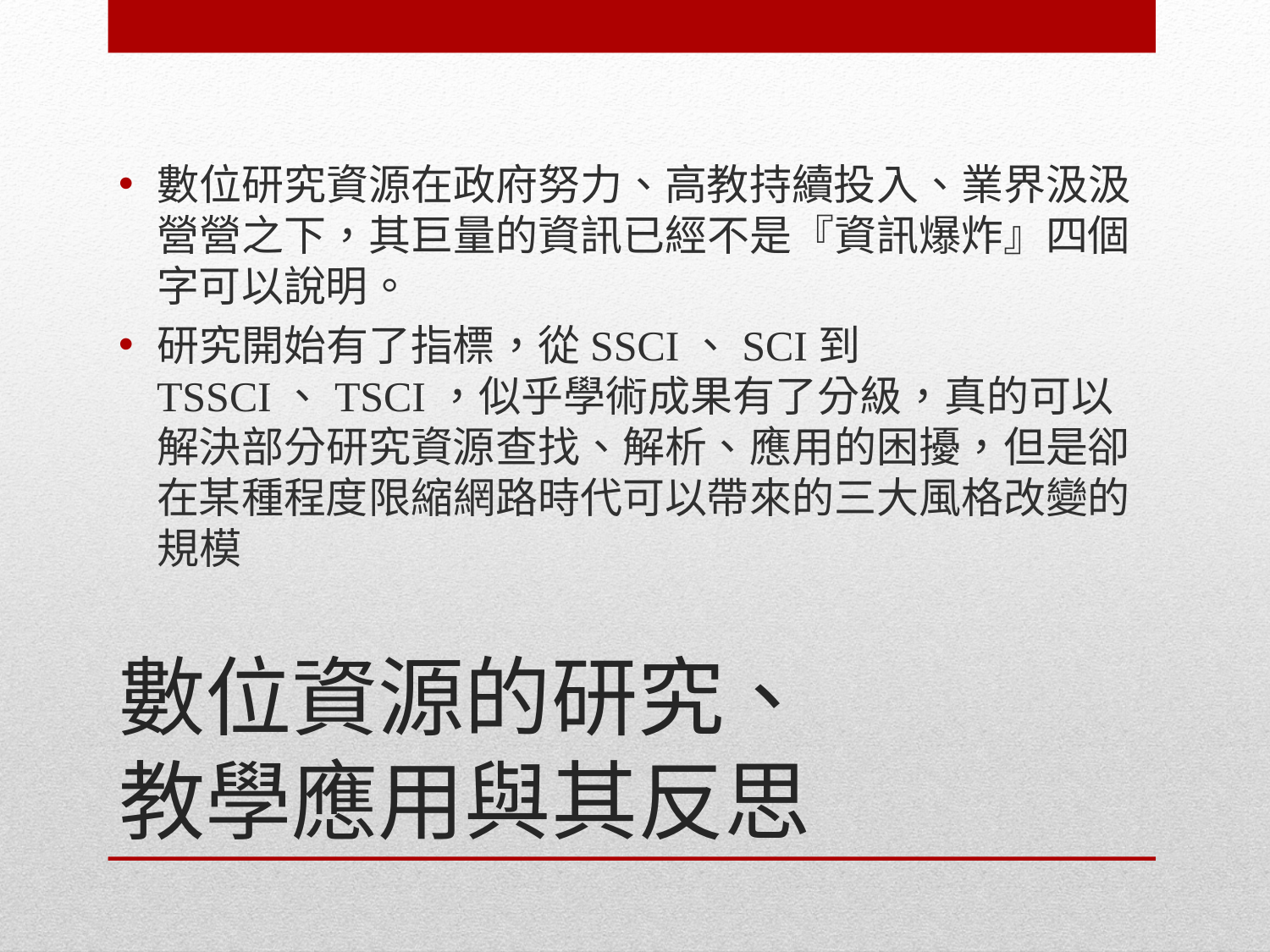

數位研究資源在政府努力、高教持續投入、業界汲汲營營之下，其巨量的資訊已經不是『資訊爆炸』四個字可以說明。
研究開始有了指標，從SSCI、SCI到TSSCI、TSCI，似乎學術成果有了分級，真的可以解決部分研究資源查找、解析、應用的困擾，但是卻在某種程度限縮網路時代可以帶來的三大風格改變的規模
# 數位資源的研究、 教學應用與其反思